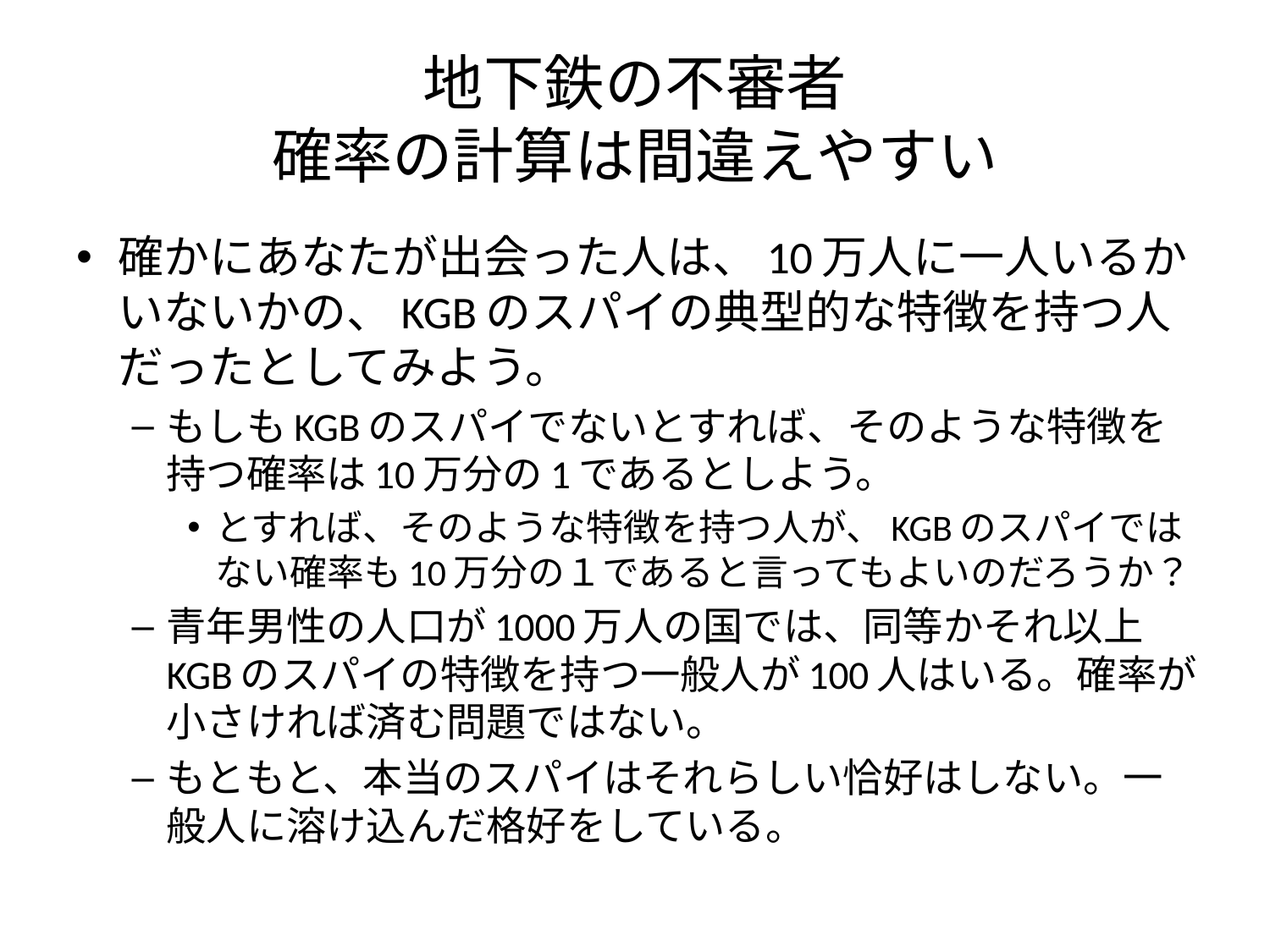

# 地下鉄の不審者 確率の計算は間違えやすい
確かにあなたが出会った人は、10万人に一人いるかいないかの、KGBのスパイの典型的な特徴を持つ人だったとしてみよう。
もしもKGBのスパイでないとすれば、そのような特徴を持つ確率は10万分の1であるとしよう。
とすれば、そのような特徴を持つ人が、KGBのスパイではない確率も10万分の１であると言ってもよいのだろうか？
青年男性の人口が1000万人の国では、同等かそれ以上KGBのスパイの特徴を持つ一般人が100人はいる。確率が小さければ済む問題ではない。
もともと、本当のスパイはそれらしい恰好はしない。一般人に溶け込んだ格好をしている。